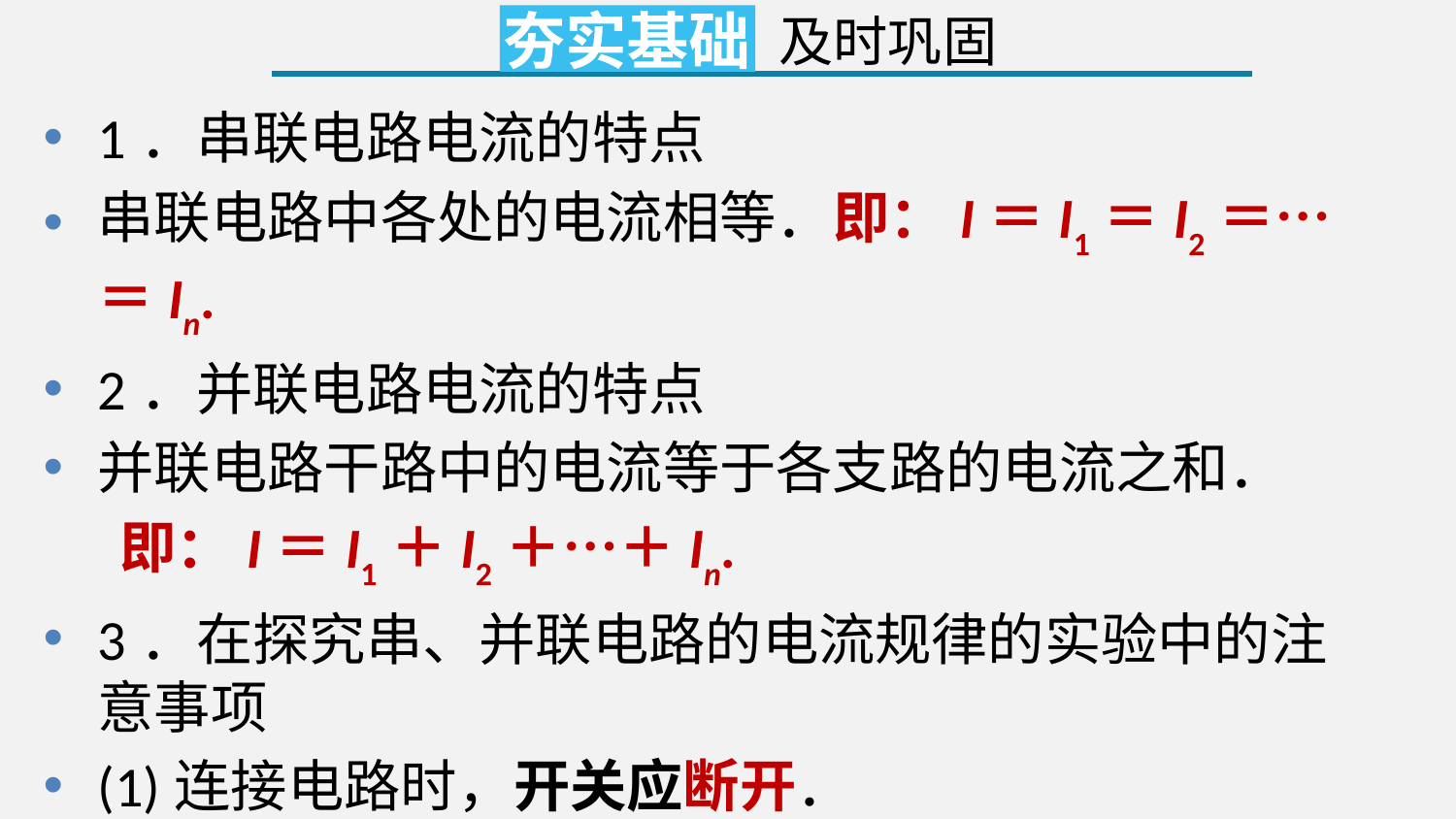

及时巩固

夯实基础
1．串联电路电流的特点
串联电路中各处的电流相等．即：I＝I1＝I2＝…＝In.
2．并联电路电流的特点
并联电路干路中的电流等于各支路的电流之和．
     即：I＝I1＋I2＋…＋In.
3．在探究串、并联电路的电流规律的实验中的注意事项
(1)连接电路时，开关应断开．
(2)电流表应串联在被测电路中．